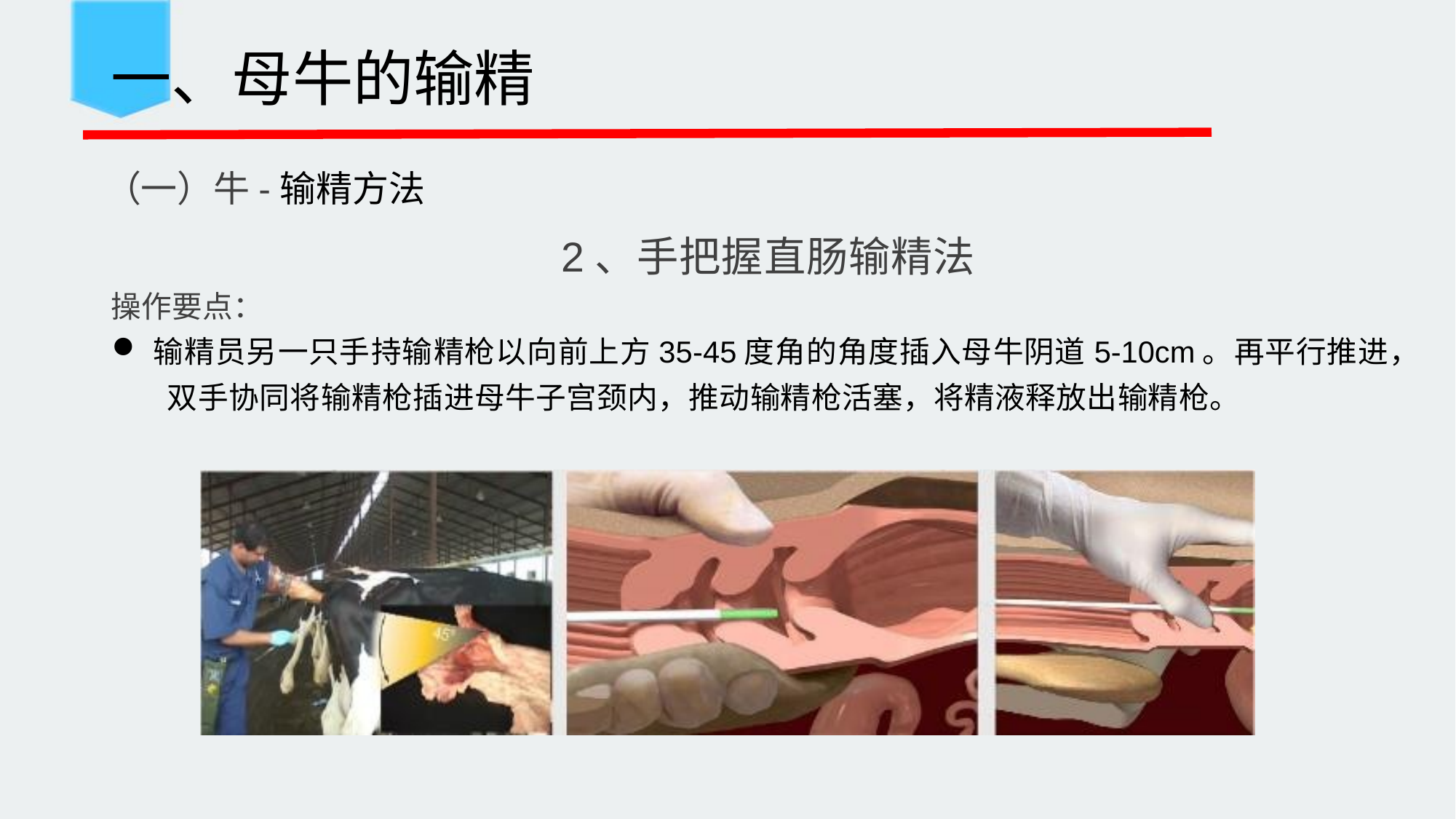

一、母牛的输精
  （一）牛-输精方法
2、手把握直肠输精法
操作要点：
输精员另一只手持输精枪以向前上方35-45度角的角度插入母牛阴道5-10cm。再平行推进，  双手协同将输精枪插进母牛子宫颈内，推动输精枪活塞，将精液释放出输精枪。